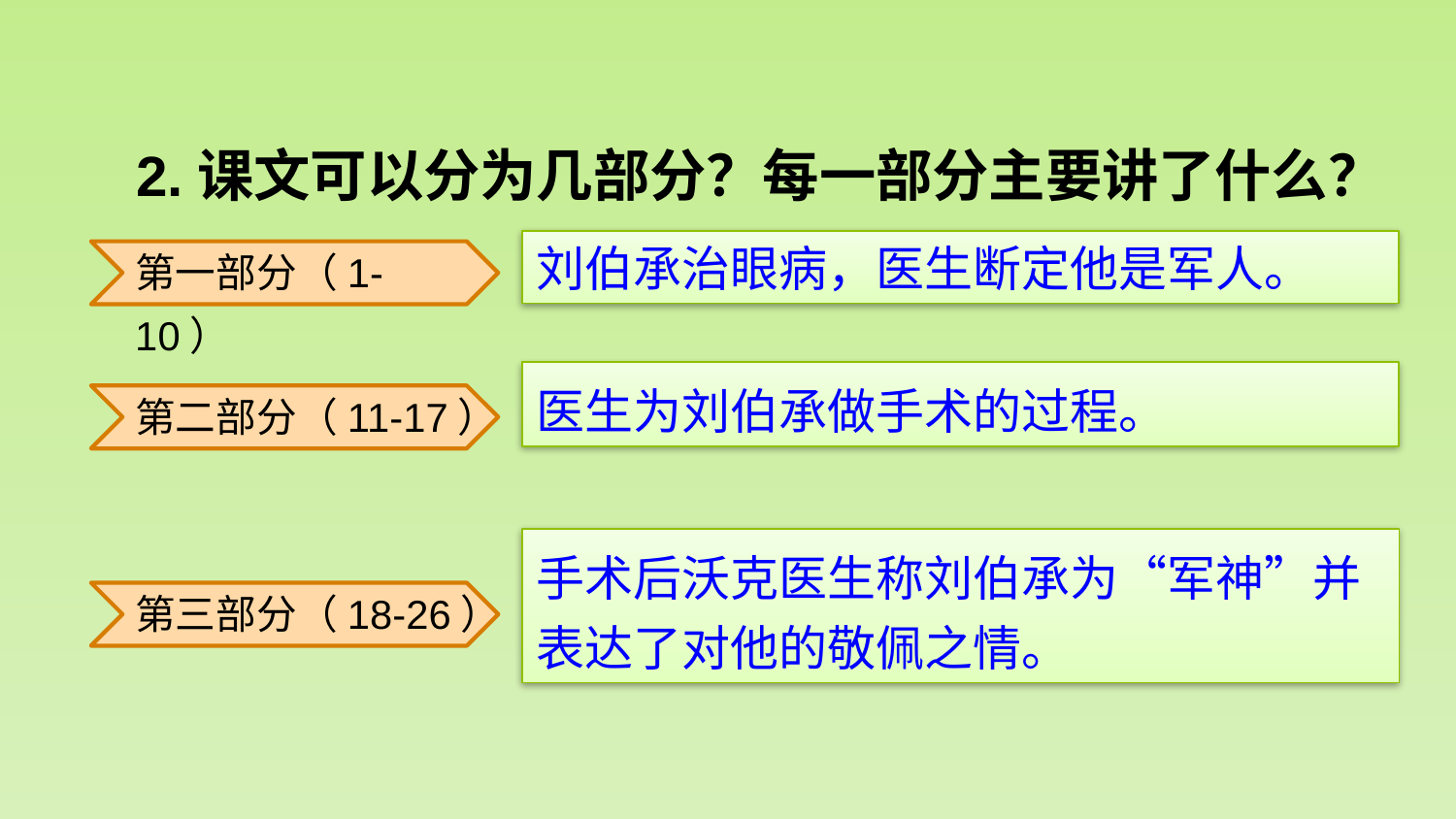

2.课文可以分为几部分？每一部分主要讲了什么？
第一部分（1-10）

刘伯承治眼病，医生断定他是军人。
医生为刘伯承做手术的过程。
第二部分（11-17）

手术后沃克医生称刘伯承为“军神”并表达了对他的敬佩之情。
第三部分（18-26）